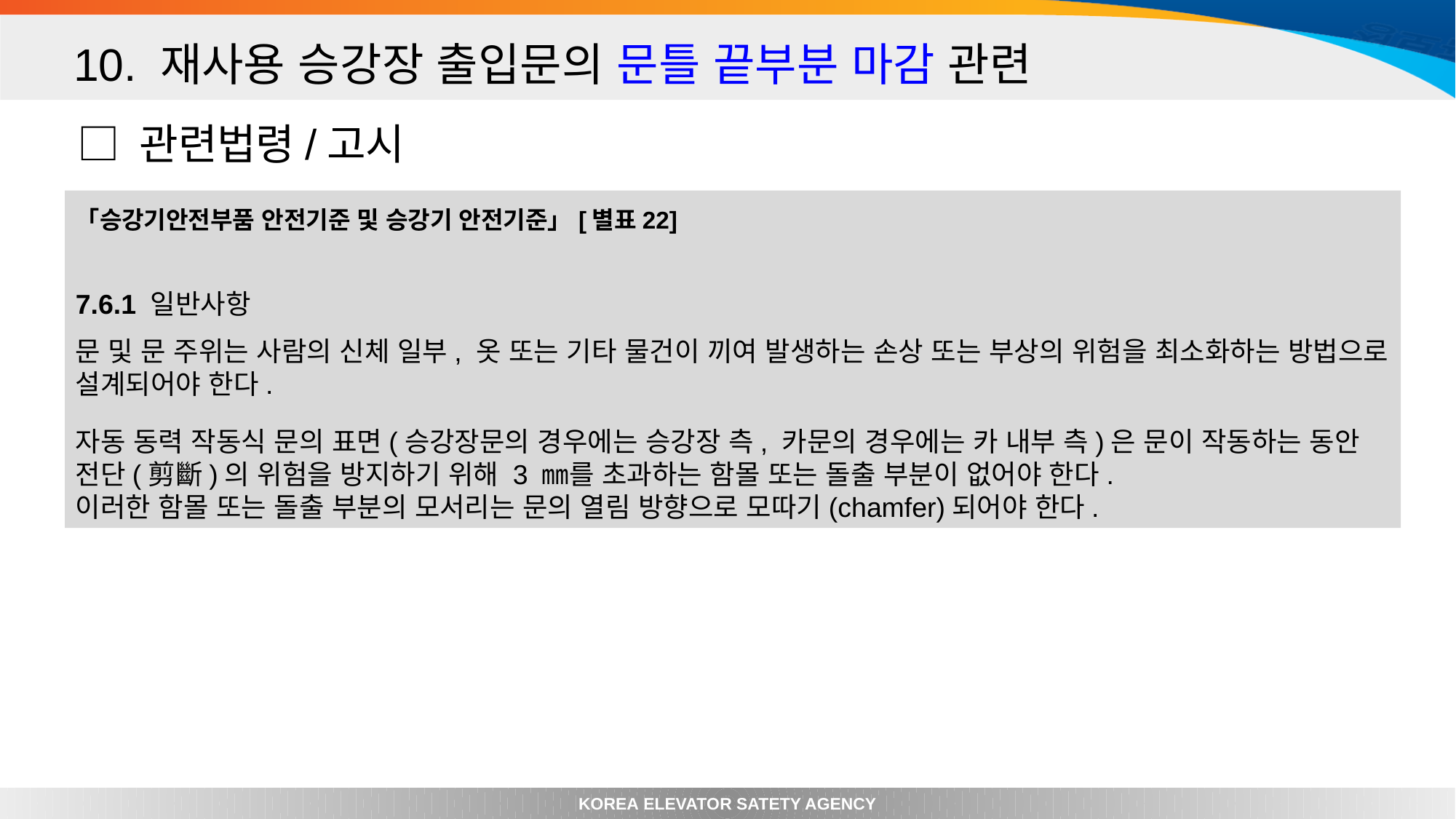

10. 재사용 승강장 출입문의 문틀 끝부분 마감 관련
□ 관련법령/고시
「승강기안전부품 안전기준 및 승강기 안전기준」[별표22]

7.6.1 일반사항
문 및 문 주위는 사람의 신체 일부, 옷 또는 기타 물건이 끼여 발생하는 손상 또는 부상의 위험을 최소화하는 방법으로 설계되어야 한다.
자동 동력 작동식 문의 표면(승강장문의 경우에는 승강장 측, 카문의 경우에는 카 내부 측)은 문이 작동하는 동안 전단(剪斷)의 위험을 방지하기 위해 3 ㎜를 초과하는 함몰 또는 돌출 부분이 없어야 한다.
이러한 함몰 또는 돌출 부분의 모서리는 문의 열림 방향으로 모따기(chamfer)되어야 한다.